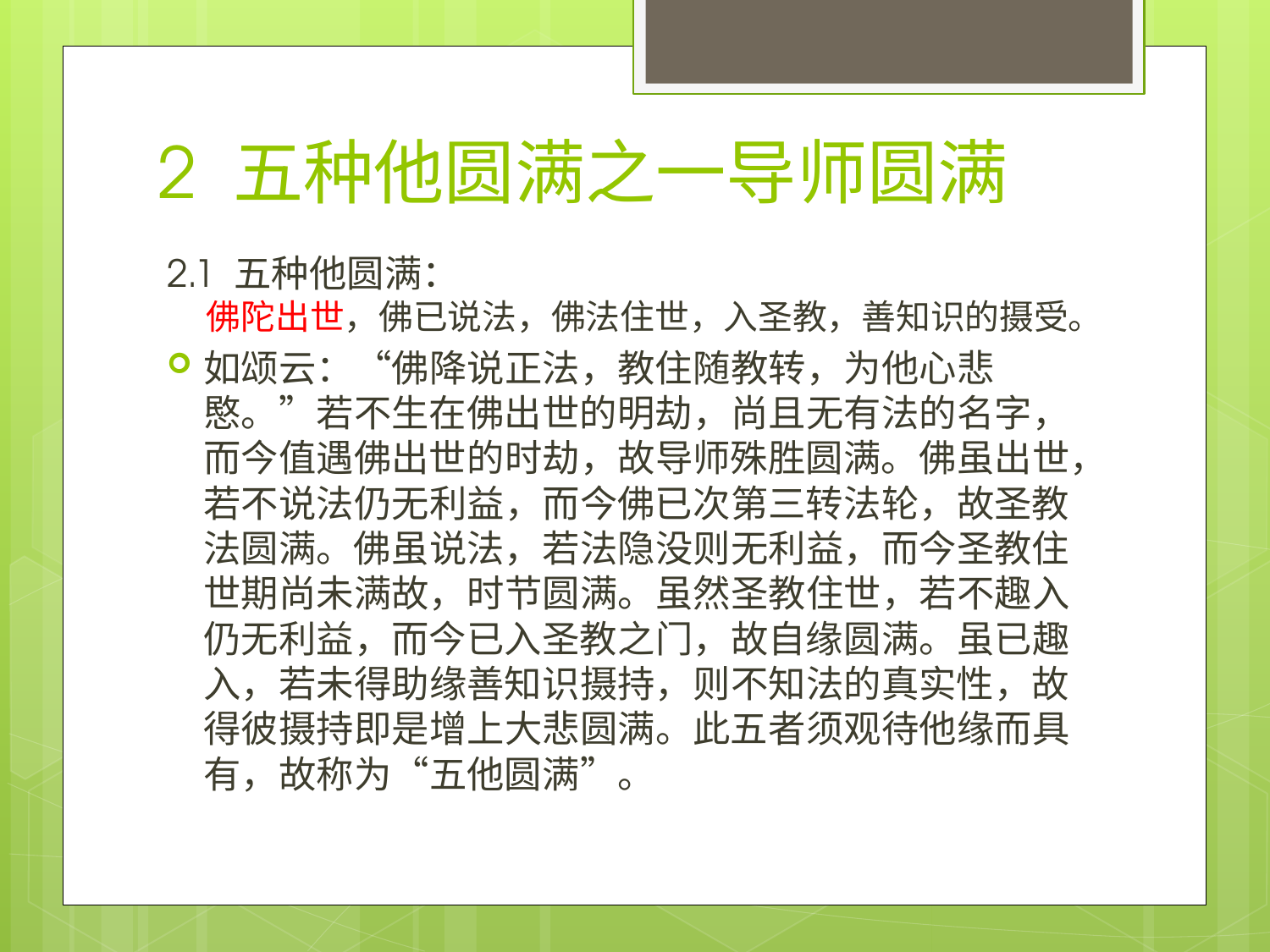

# 2 五种他圆满之一导师圆满
2.1 五种他圆满：
佛陀出世，佛已说法，佛法住世，入圣教，善知识的摄受。
如颂云：“佛降说正法，教住随教转，为他心悲愍。”若不生在佛出世的明劫，尚且无有法的名字，而今值遇佛出世的时劫，故导师殊胜圆满。佛虽出世，若不说法仍无利益，而今佛已次第三转法轮，故圣教法圆满。佛虽说法，若法隐没则无利益，而今圣教住世期尚未满故，时节圆满。虽然圣教住世，若不趣入仍无利益，而今已入圣教之门，故自缘圆满。虽已趣入，若未得助缘善知识摄持，则不知法的真实性，故得彼摄持即是增上大悲圆满。此五者须观待他缘而具有，故称为“五他圆满”。